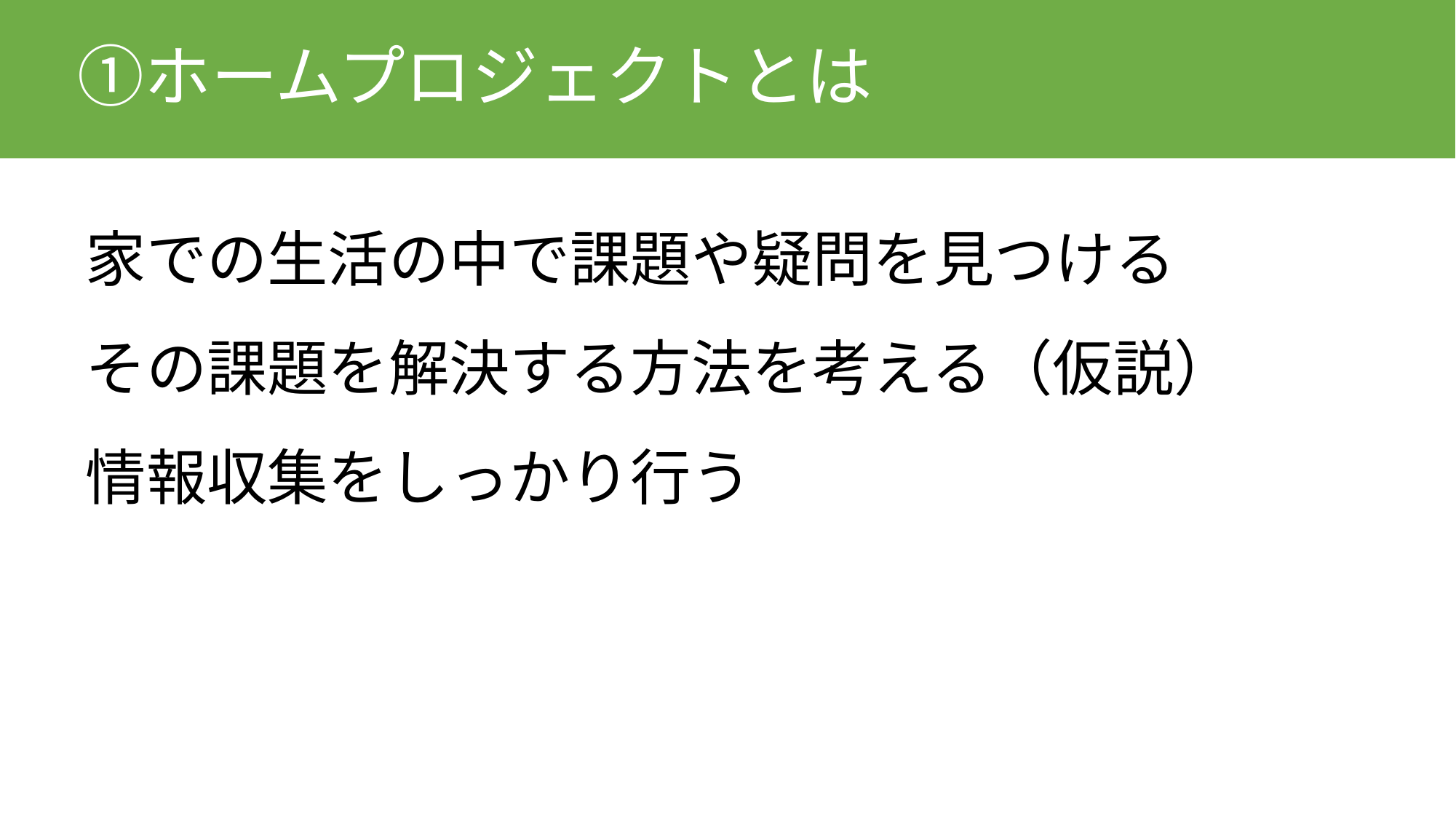

# ①ホームプロジェクトとは
家での生活の中で課題や疑問を見つける
その課題を解決する方法を考える（仮説）
情報収集をしっかり行う